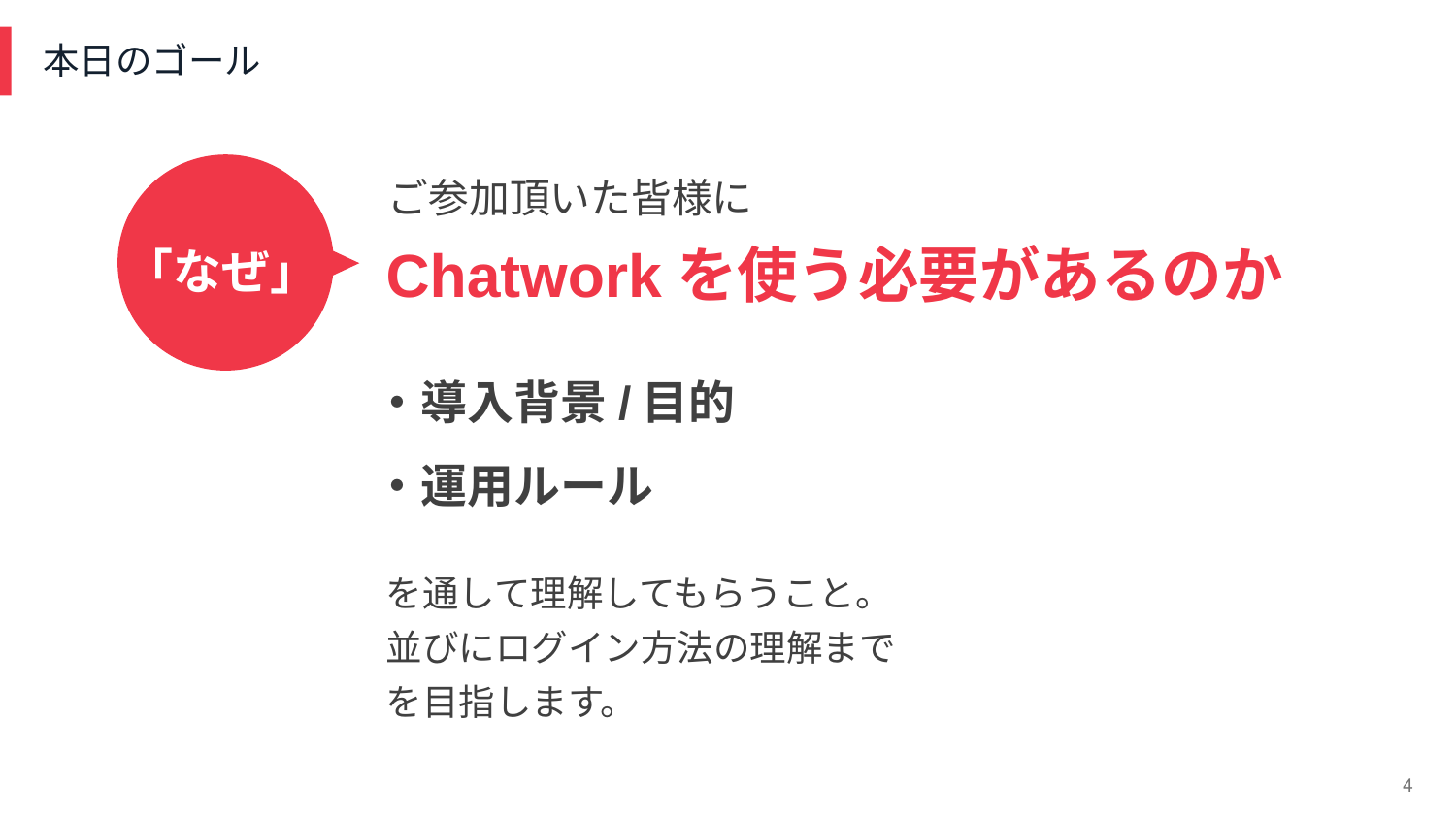

# 本日のゴール
ご参加頂いた皆様に

「なぜ」
Chatworkを使う必要があるのか
・導入背景/目的
・運用ルール
を通して理解してもらうこと。
並びにログイン方法の理解まで
を目指します。
4